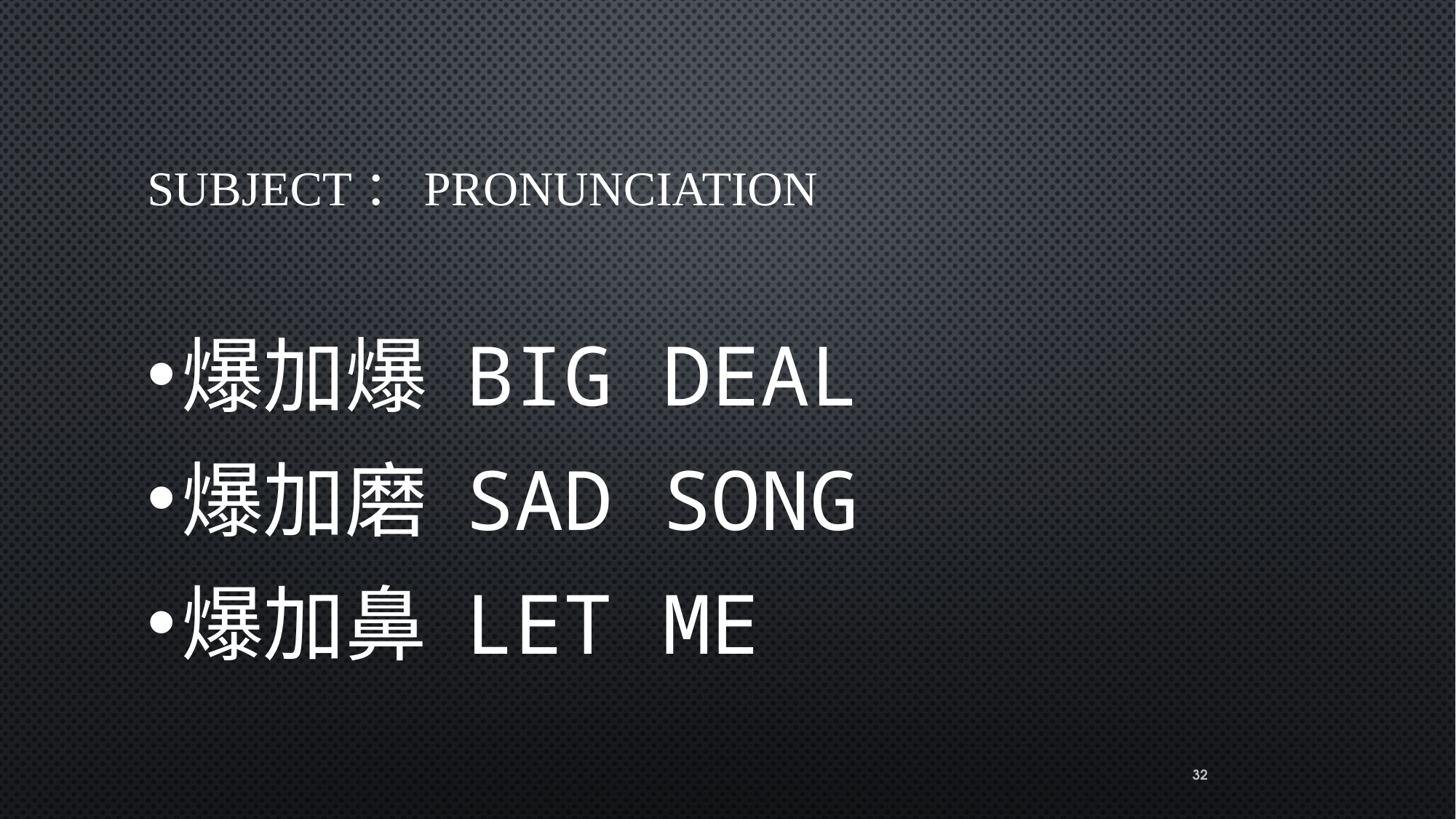

# Subject：Pronunciation
爆加爆 big deal
爆加磨 sad song
爆加鼻 let me

32